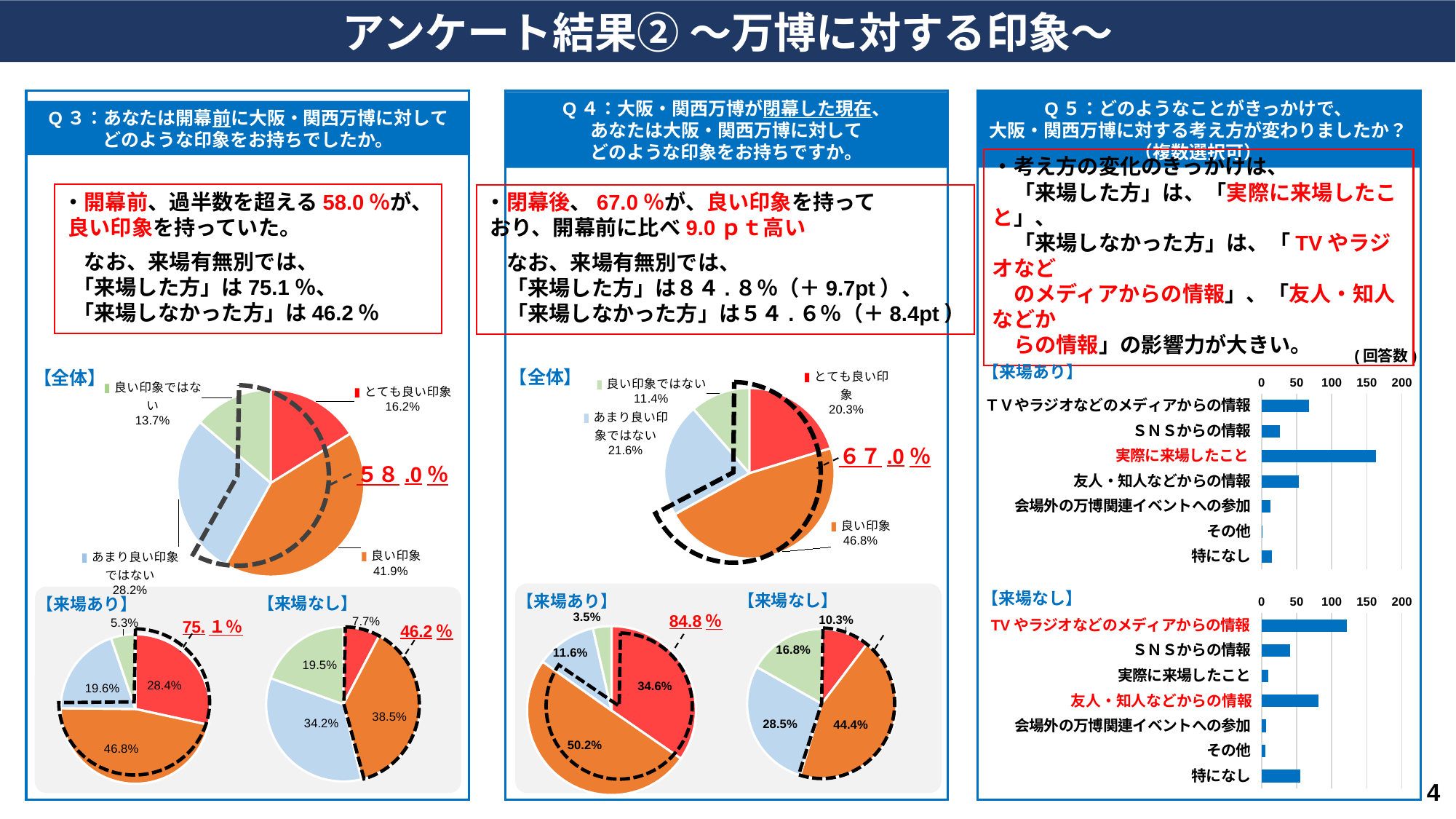

アンケート結果② ～万博に対する印象～

Q５：どのようなことがきっかけで、
大阪・関西万博に対する考え方が変わりましたか？
（複数選択可）
Q４：大阪・関西万博が閉幕した現在、
あなたは大阪・関西万博に対して
どのような印象をお持ちですか。
Q３：あなたは開幕前に大阪・関西万博に対して
どのような印象をお持ちでしたか。
・開幕前、過半数を超える58.0％が、
 良い印象を持っていた。
　なお、来場有無別では、
  「来場した方」は75.1％、
  「来場しなかった方」は46.2％
・閉幕後、67.0％が、良い印象を持って
 おり、開幕前に比べ9.0ｐｔ高い
　なお、来場有無別では、
　「来場した方」は８４.８％（＋9.7pt）、
　「来場しなかった方」は５４.６％（＋8.4pt）
・考え方の変化のきっかけは、
　「来場した方」は、「実際に来場したこと」、
　「来場しなかった方」は、「TVやラジオなど
　のメディアからの情報」、「友人・知人などか
　らの情報」の影響力が大きい。
(回答数)

### Chart

| Category |  |
|---|---|
| とても良い印象 | 405.0 |
| 良い印象 | 935.0 |
| あまり良い印象ではない | 432.0 |
| 良い印象ではない | 228.0 |

### Chart

| Category |  |
|---|---|
| とても良い印象 | 323.0 |
| 良い印象 | 838.0 |
| あまり良い印象ではない | 565.0 |
| 良い印象ではない | 274.0 |
【来場あり】
【全体】
【全体】

### Chart

| Category |  |
|---|---|
| ＴＶやラジオなどのメディアからの情報 | 68.0 |
| ＳＮＳからの情報 | 26.0 |
| 実際に来場したこと | 163.0 |
| 友人・知人などからの情報 | 53.0 |
| 会場外の万博関連イベントへの参加 | 13.0 |
| その他 | 1.0 |
| 特になし | 15.0 |
６７.0％
５８.0％

### Chart

| Category |  |
|---|---|
| ＴＶやラジオなどのメディアからの情報 | 122.0 |
| ＳＮＳからの情報 | 41.0 |
| 実際に来場したこと | 10.0 |
| 友人・知人などからの情報 | 81.0 |
| 会場外の万博関連イベントへの参加 | 6.0 |
| その他 | 5.0 |
| 特になし | 55.0 |
【来場なし】

【来場なし】
【来場あり】

【来場なし】
【来場あり】

### Chart

| Category |
|---|

### Chart

| Category |  |
|---|---|
| とても良い印象 | 232.0 |
| 良い印象 | 382.0 |
| あまり良い印象ではない | 160.0 |
| 良い印象ではない | 43.0 |

### Chart

| Category |  |
|---|---|
| とても良い印象 | 91.0 |
| 良い印象 | 456.0 |
| あまり良い印象ではない | 405.0 |
| 良い印象ではない | 231.0 |

### Chart

| Category |  |
|---|---|
| とても良い印象 | 283.0 |
| 良い印象 | 410.0 |
| あまり良い印象ではない | 95.0 |
| 良い印象ではない | 29.0 |
84.8％

### Chart

| Category |  |
|---|---|
| とても良い印象 | 122.0 |
| 良い印象 | 525.0 |
| あまり良い印象ではない | 337.0 |
| 良い印象ではない | 199.0 |

友人・知人などからの情報
4